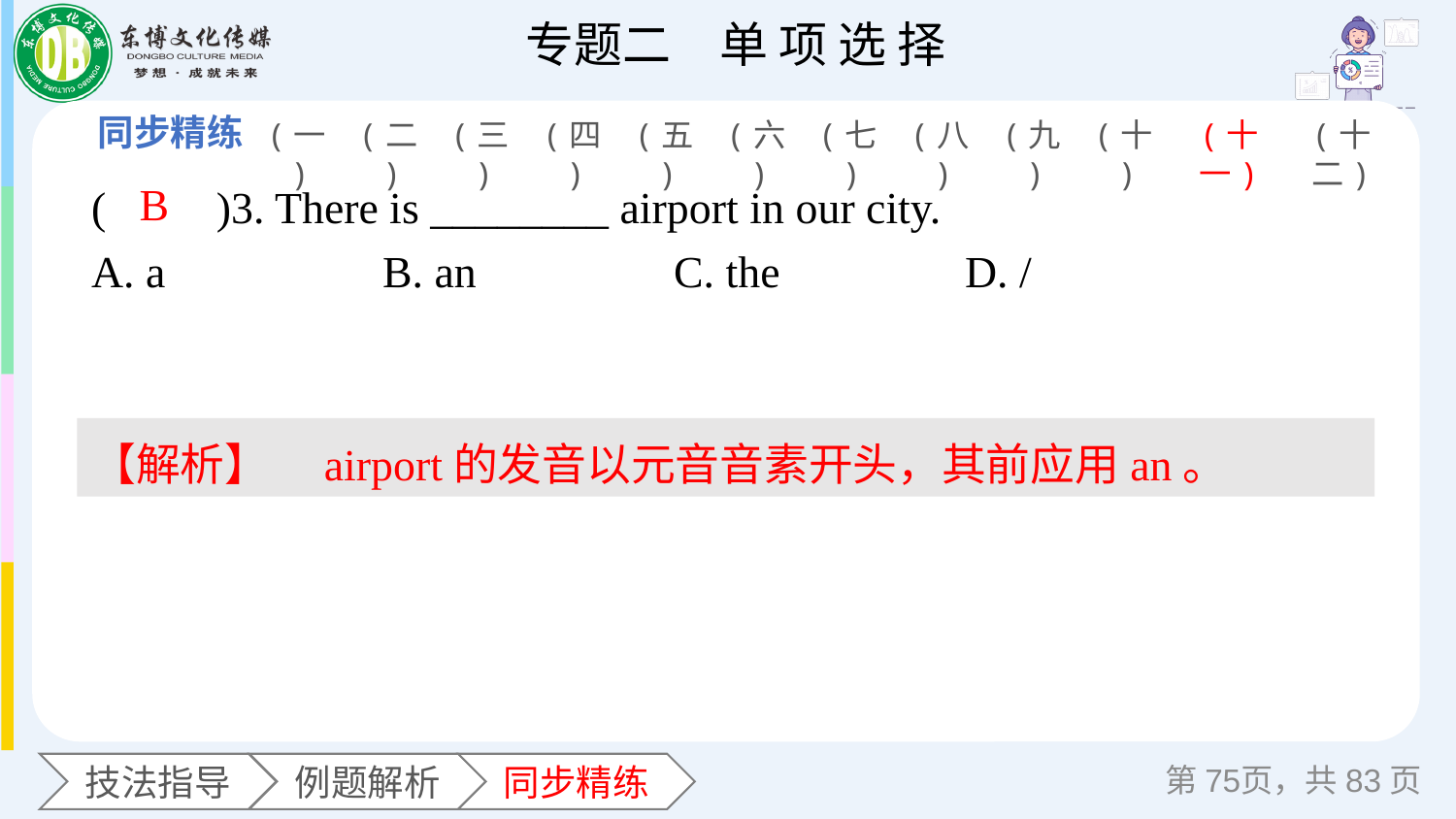

(一)
(二)
(三)
(四)
(五)
(六)
(七)
(八)
(九)
(十)
(十一)
(十二)
(　　)3. There is ________ airport in our city.
A. a    		B. an    		C. the    	D. /
B
【解析】　airport的发音以元音音素开头，其前应用an。
第75页，共83页